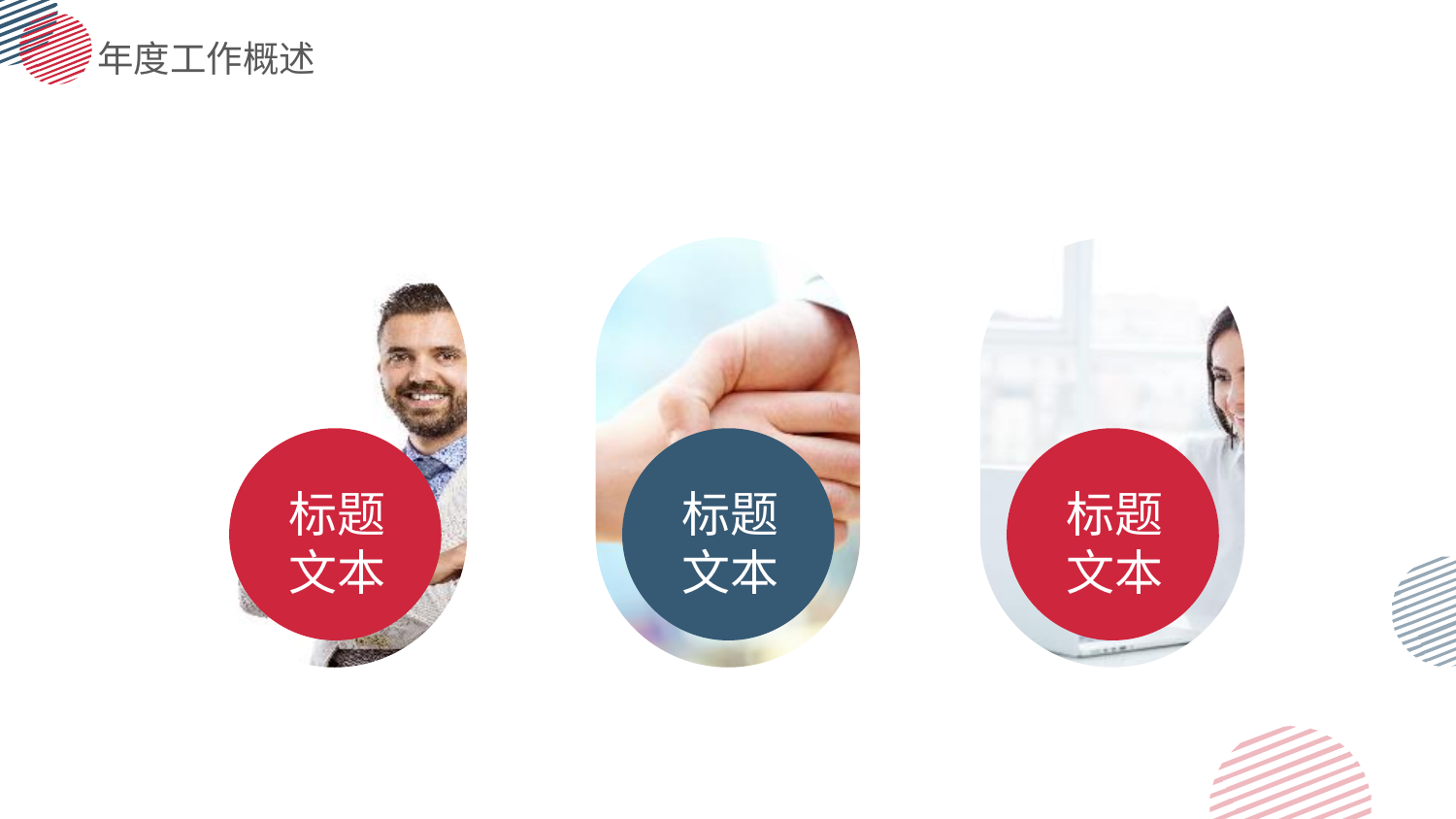

年度工作概述

标题
文本

标题
文本

标题
文本